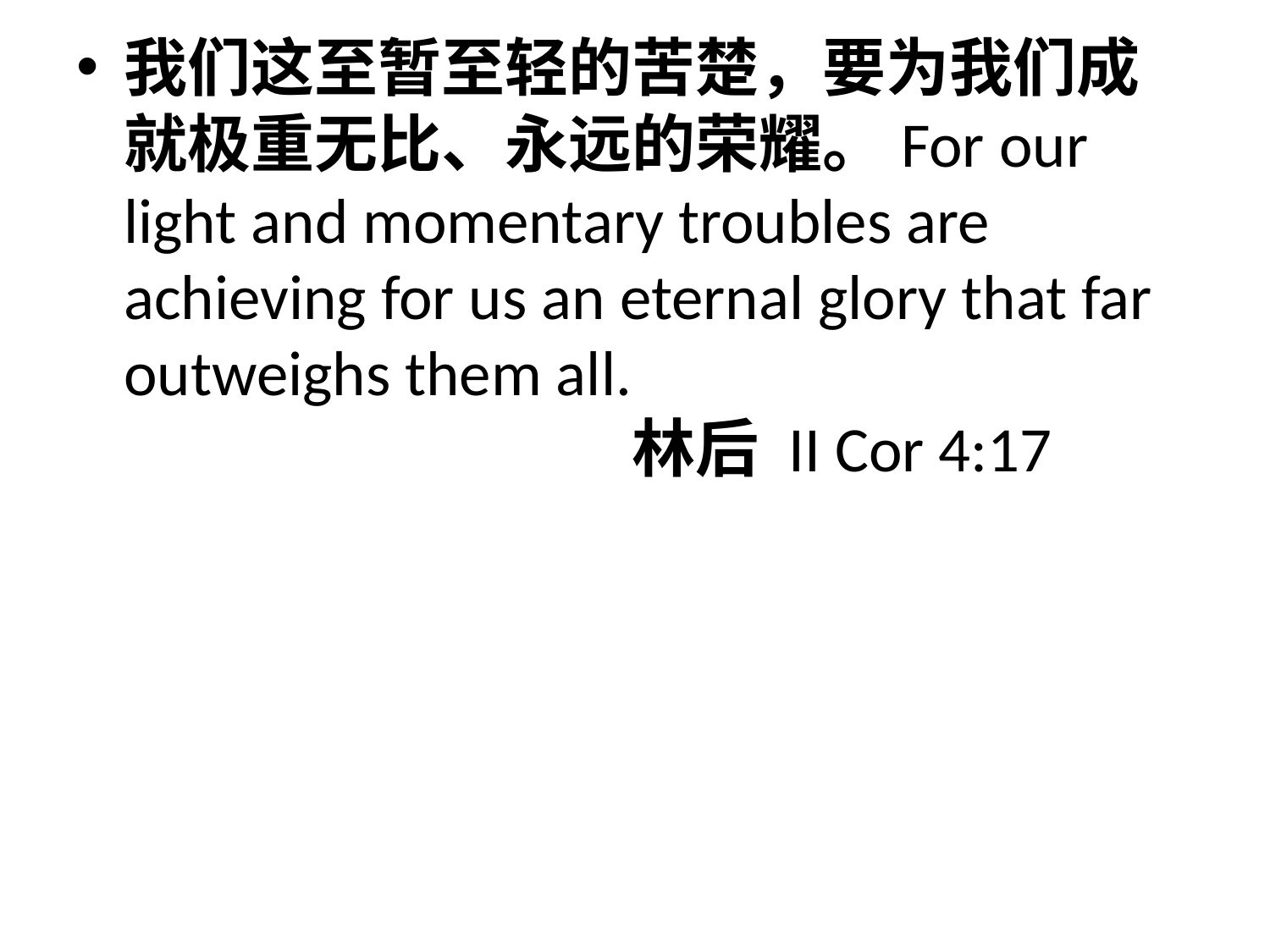

我们这至暂至轻的苦楚，要为我们成就极重无比、永远的荣耀。For our light and momentary troubles are achieving for us an eternal glory that far outweighs them all. 								林后 II Cor 4:17